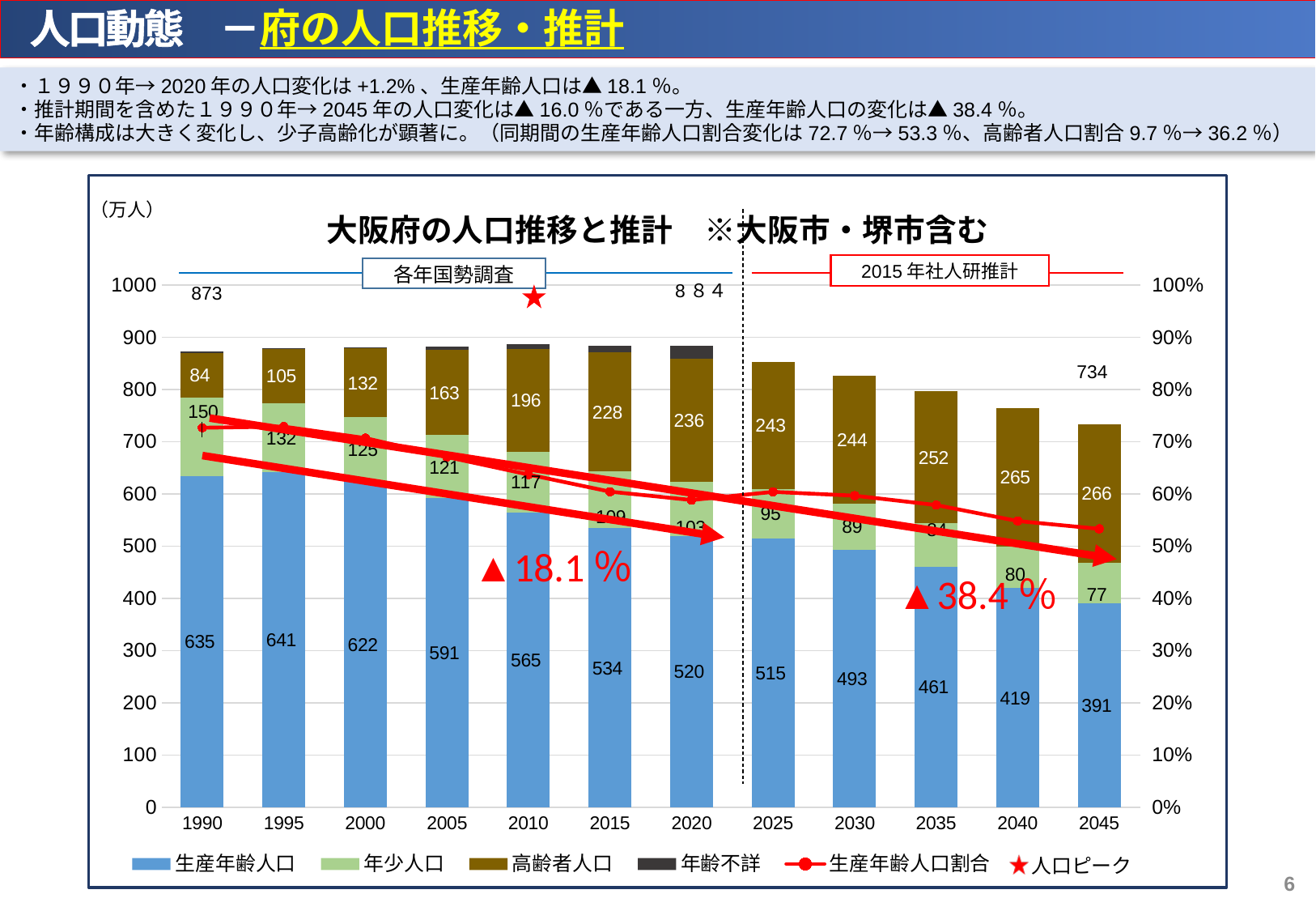

人口動態　－府の人口推移・推計

・１９９０年→2020年の人口変化は+1.2%、生産年齢人口は▲18.1％。
・推計期間を含めた１９９０年→2045年の人口変化は▲16.0％である一方、生産年齢人口の変化は▲38.4％。
・年齢構成は大きく変化し、少子高齢化が顕著に。（同期間の生産年齢人口割合変化は72.7％→53.3％、高齢者人口割合9.7％→36.2％）

### Chart: 大阪府の人口推移と推計　※大阪市・堺市含む

| Category | 生産年齢人口 | 年少人口 | 高齢者人口 | 年齢不詳 | 生産年齢人口割合 |
|---|---|---|---|---|---|
| 1990 | 634.753 | 150.389 | 84.302 | 4.0075999999999254 | 0.7267180001731064 |
| 1995 | 641.195 | 132.148 | 104.788 | 1.5957999999999828 | 0.7288569587740195 |
| 2000 | 622.419 | 124.996 | 131.521 | 1.572100000000063 | 0.7068861717456091 |
| 2005 | 591.356 | 121.126 | 163.422 | 5.812599999999975 | 0.6706871573020174 |
| 2010 | 564.807 | 116.52 | 196.275 | 8.922499999999985 | 0.6371025279053202 |
| 2015 | 534.165 | 109.311 | 227.832 | 12.638900000000064 | 0.6042953485101876 |
| 2020 | 519.95 | 102.95 | 236.172 | 24.696499999999986 | 0.5883328043486502 |
| 2025 | 514.8449 | 95.0018 | 242.7735 | 0.0 | 0.6038384969063599 |
| 2030 | 492.945 | 88.7882 | 244.4697 | 0.0 | 0.5966391548613542 |
| 2035 | 460.7787 | 83.6296 | 251.89 | 0.0 | 0.5786508648831725 |
| 2040 | 419.2275 | 80.3747 | 265.3207 | 0.0 | 0.5480650402805303 |
| 2045 | 391.0455 | 76.7595 | 265.7302 | 0.0 | 0.5330971165391927 |
（万人）
2015年社人研推計
8８４
873

734
▲38.4％
6